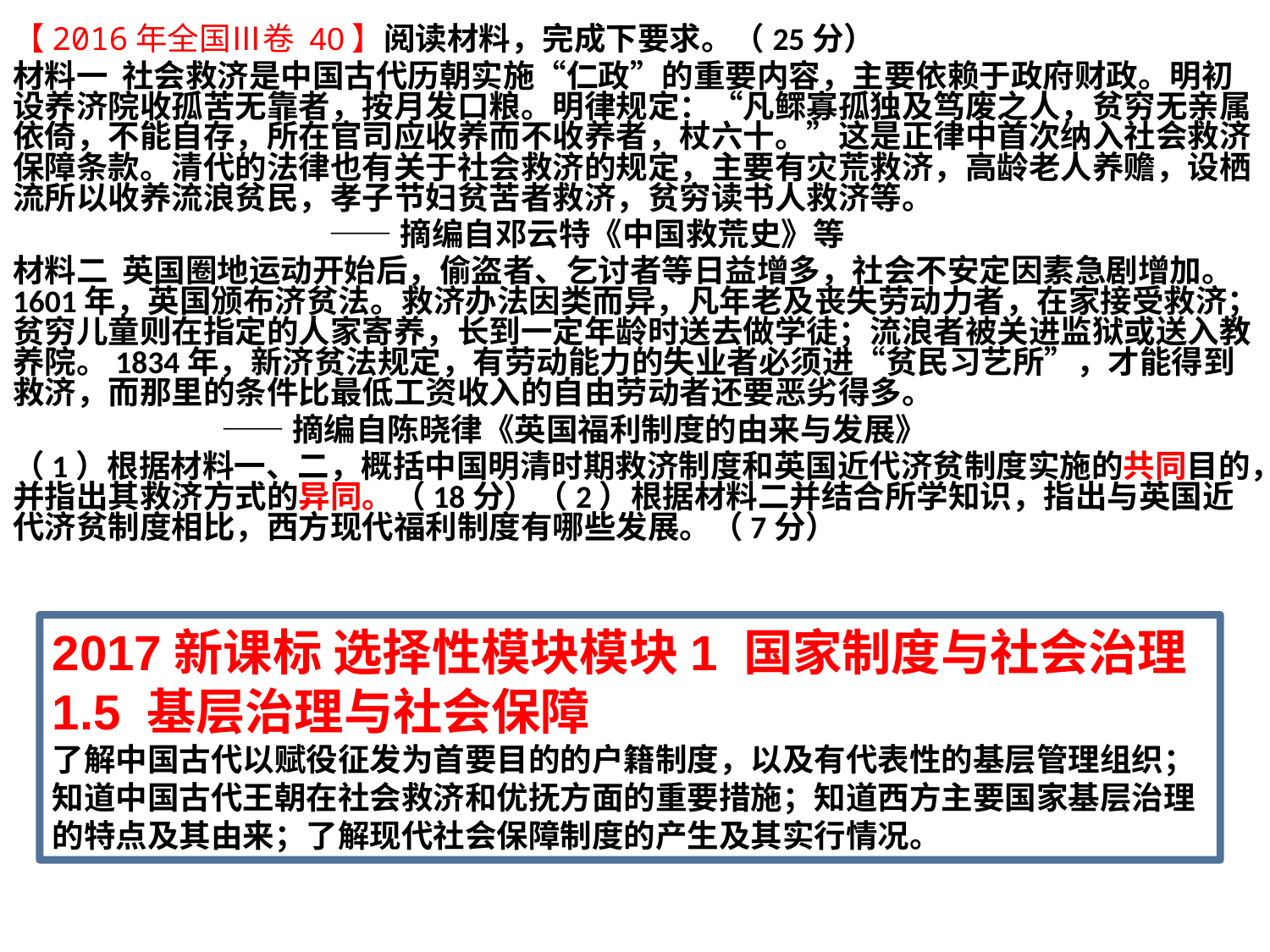

【2016年全国Ⅲ卷 40】阅读材料，完成下要求。（25分）
材料一  社会救济是中国古代历朝实施“仁政”的重要内容，主要依赖于政府财政。明初设养济院收孤苦无靠者，按月发口粮。明律规定：“凡鳏寡孤独及笃废之人，贫穷无亲属依倚，不能自存，所在官司应收养而不收养者，杖六十。”这是正律中首次纳入社会救济保障条款。清代的法律也有关于社会救济的规定，主要有灾荒救济，高龄老人养赡，设栖流所以收养流浪贫民，孝子节妇贫苦者救济，贫穷读书人救济等。
                                            ——摘编自邓云特《中国救荒史》等
材料二  英国圈地运动开始后，偷盗者、乞讨者等日益增多，社会不安定因素急剧增加。 1601年，英国颁布济贫法。救济办法因类而异，凡年老及丧失劳动力者，在家接受救济；贫穷儿童则在指定的人家寄养，长到一定年龄时送去做学徒；流浪者被关进监狱或送入教养院。1834年，新济贫法规定，有劳动能力的失业者必须进“贫民习艺所”，才能得到救济，而那里的条件比最低工资收入的自由劳动者还要恶劣得多。
                             ——摘编自陈晓律《英国福利制度的由来与发展》
（1）根据材料一、二，概括中国明清时期救济制度和英国近代济贫制度实施的共同目的，并指出其救济方式的异同。（18分）（2）根据材料二并结合所学知识，指出与英国近代济贫制度相比，西方现代福利制度有哪些发展。（7分）

2017新课标 选择性模块模块1 国家制度与社会治理
1.5 基层治理与社会保障
了解中国古代以赋役征发为首要目的的户籍制度，以及有代表性的基层管理组织；知道中国古代王朝在社会救济和优抚方面的重要措施；知道西方主要国家基层治理的特点及其由来；了解现代社会保障制度的产生及其实行情况。